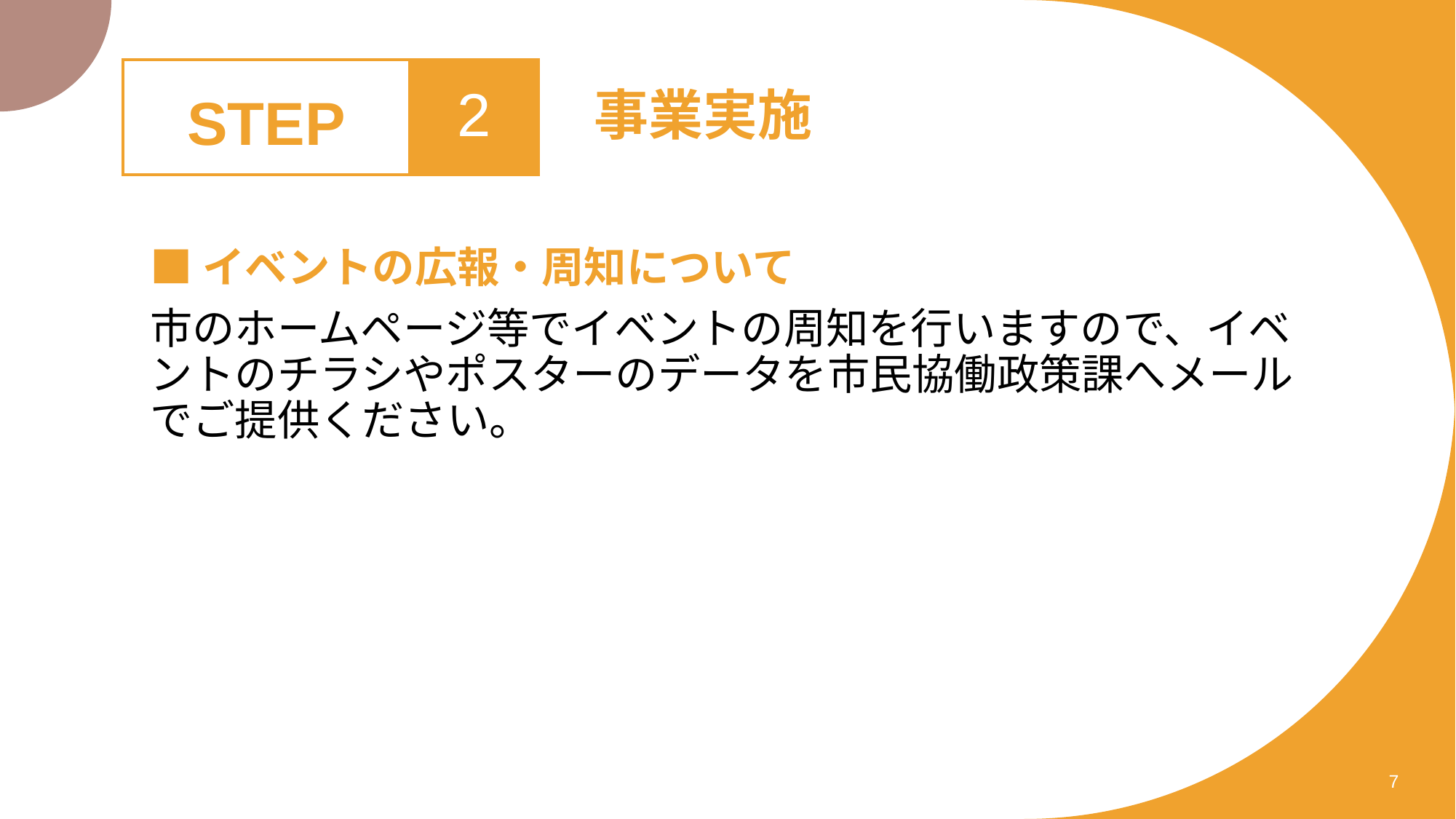

2
事業実施
■イベントの広報・周知について
市のホームページ等でイベントの周知を行いますので、イベントのチラシやポスターのデータを市民協働政策課へメールでご提供ください。
7